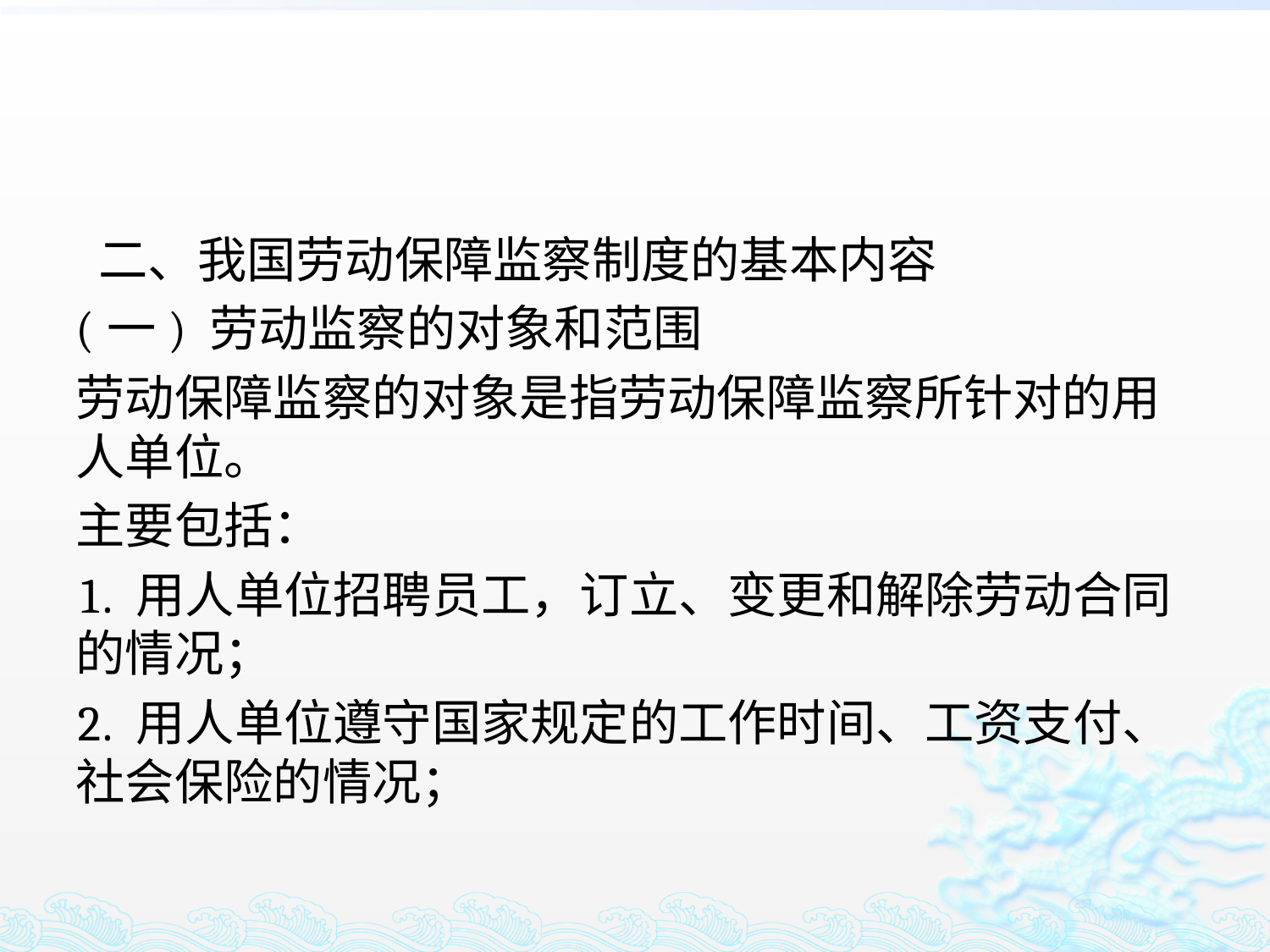

#
 二、我国劳动保障监察制度的基本内容
(一) 劳动监察的对象和范围
劳动保障监察的对象是指劳动保障监察所针对的用人单位。
主要包括：
1. 用人单位招聘员工，订立、变更和解除劳动合同的情况；
2. 用人单位遵守国家规定的工作时间、工资支付、社会保险的情况；